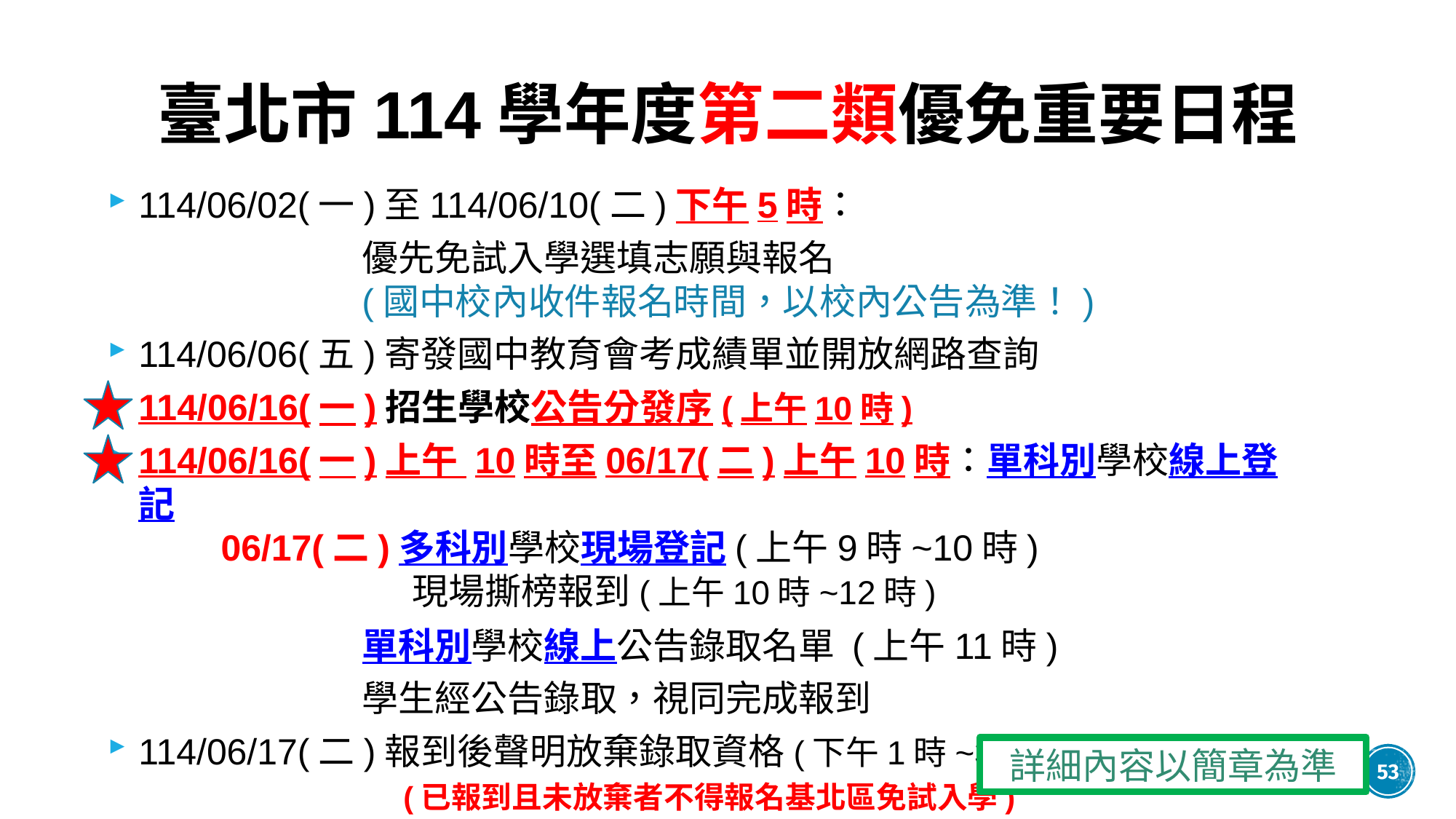

# 臺北市114學年度第二類優免重要日程
114/06/02(一)至114/06/10(二)下午5時：
優先免試入學選填志願與報名
(國中校內收件報名時間，以校內公告為準！)
114/06/06(五)寄發國中教育會考成績單並開放網路查詢
114/06/16(一)招生學校公告分發序(上午10時)
114/06/16(一)上午 10時至06/17(二)上午10時：單科別學校線上登記
         06/17(二)多科別學校現場登記(上午9時~10時)
                          現場撕榜報到(上午10時~12時)
                              單科別學校線上公告錄取名單 (上午11時)
                              學生經公告錄取，視同完成報到
114/06/17(二)報到後聲明放棄錄取資格(下午1時~3時)
                          (已報到且未放棄者不得報名基北區免試入學)

詳細內容以簡章為準
53